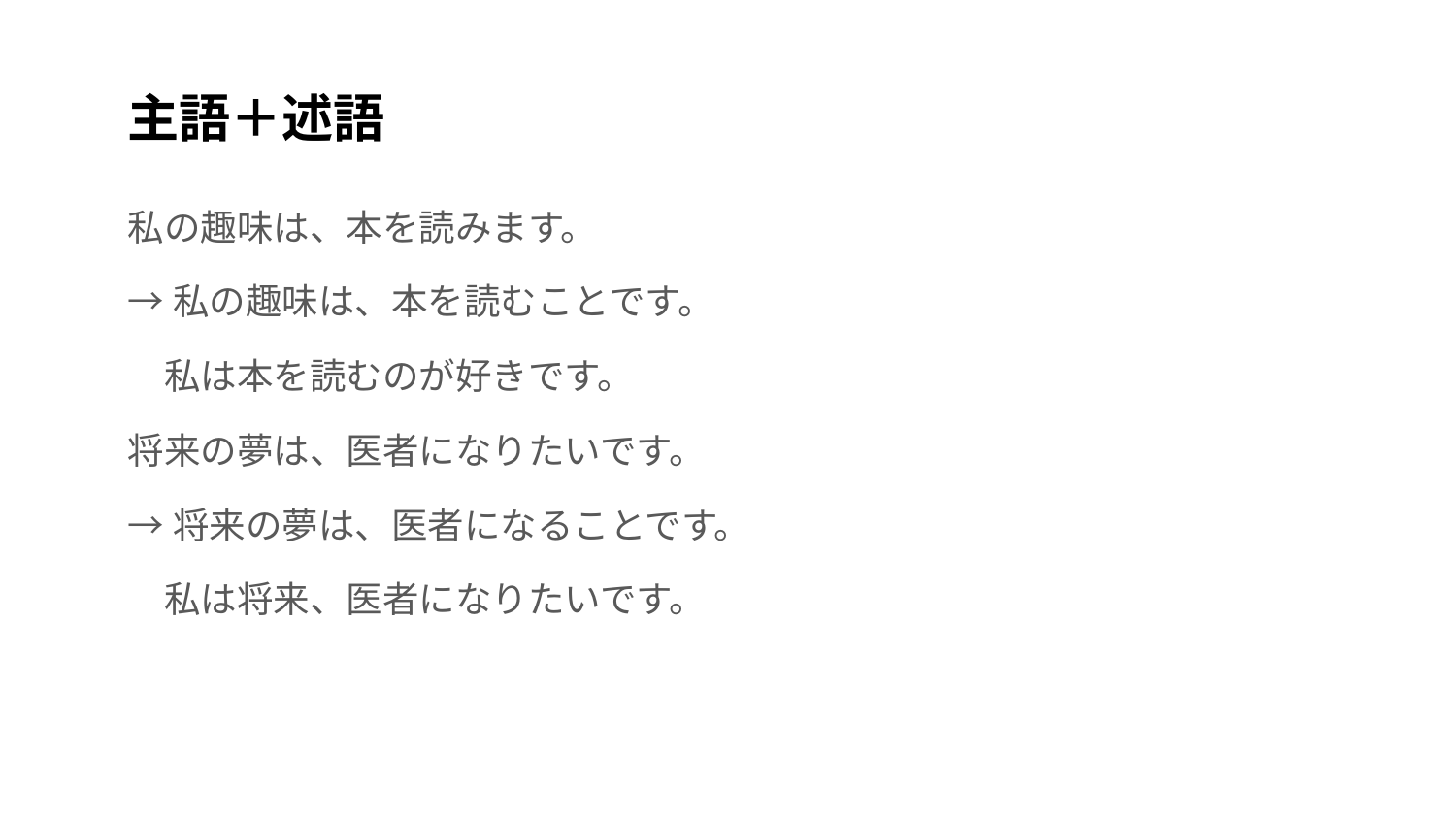

# 主語＋述語
私の趣味は、本を読みます。
→私の趣味は、本を読むことです。
　私は本を読むのが好きです。
将来の夢は、医者になりたいです。
→将来の夢は、医者になることです。
　私は将来、医者になりたいです。